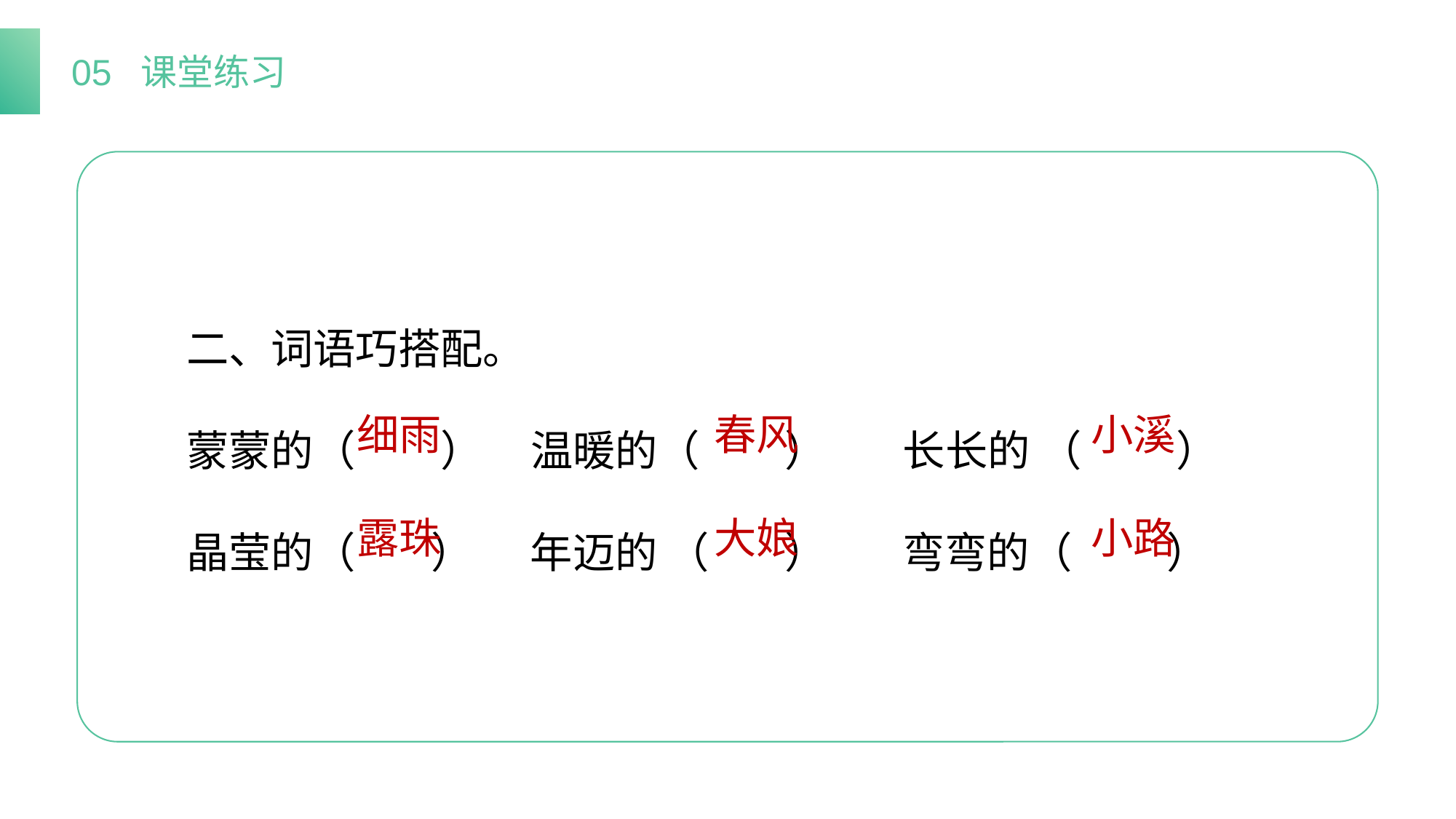

05  课堂练习
二、词语巧搭配。
蒙蒙的（         ）     温暖的（         ）        长长的 （          ）
晶莹的（        ）      年迈的 （        ）        弯弯的（          ）
春风
小溪
细雨
露珠
大娘
小路